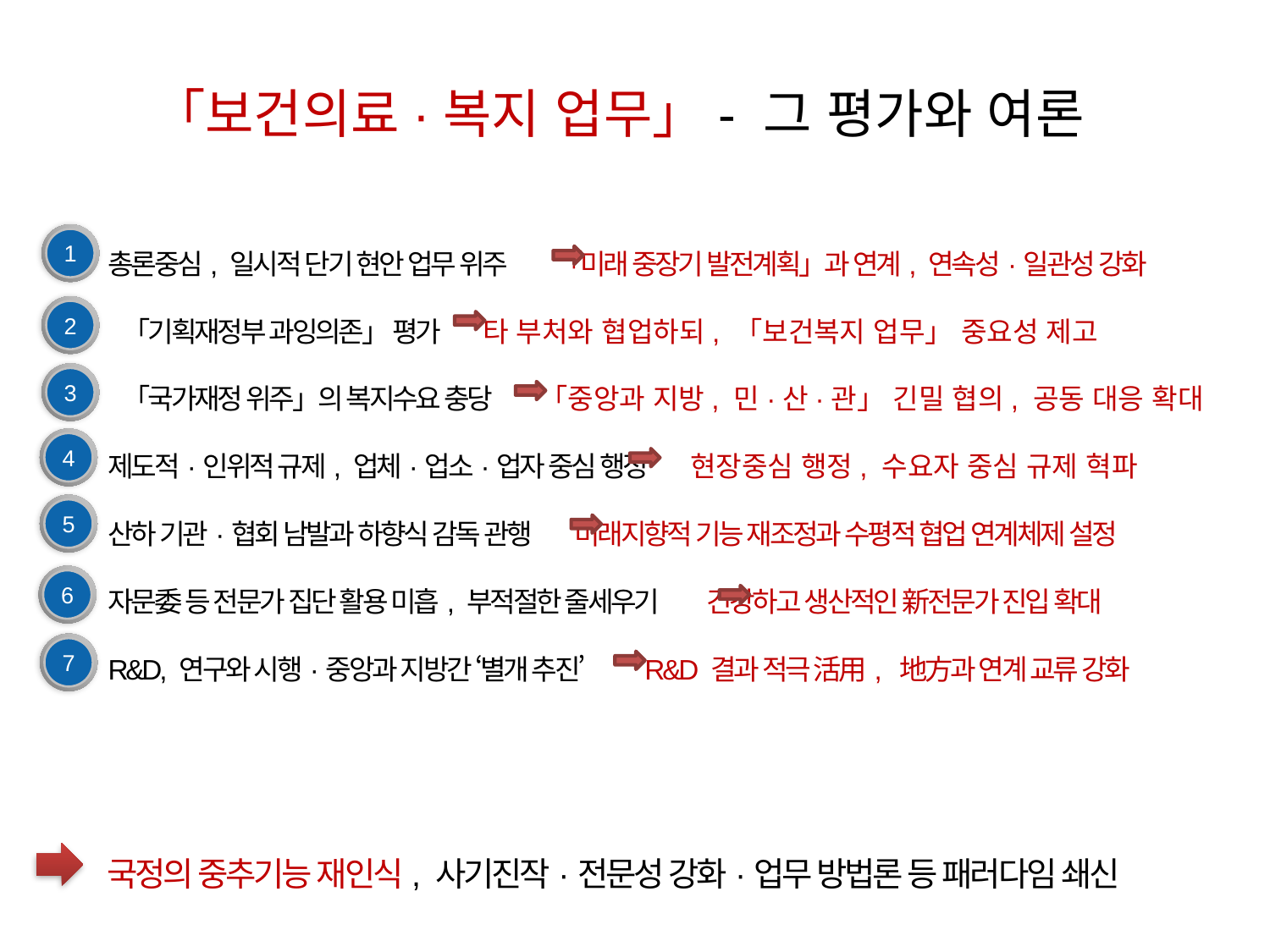

「보건의료·복지 업무」- 그 평가와 여론
총론중심, 일시적 단기 현안 업무 위주         「미래 중장기 발전계획」과 연계, 연속성·일관성 강화
 「기획재정부 과잉의존」 평가        타 부처와 협업하되, 「보건복지 업무」 중요성 제고
 「국가재정 위주」의 복지수요 충당         「중앙과 지방, 민·산·관」 긴밀 협의, 공동 대응 확대
제도적·인위적 규제, 업체·업소·업자 중심 행정        현장중심 행정, 수요자 중심 규제 혁파
산하 기관·협회 남발과 하향식 감독 관행        미래지향적 기능 재조정과 수평적 협업 연계체제 설정
자문委 등 전문가 집단 활용 미흡, 부적절한 줄세우기         건강하고 생산적인 新전문가 진입 확대
R&D, 연구와 시행·중앙과 지방간 ‘별개 추진’          R&D 결과 적극 活用,  地方과 연계 교류 강화

1

2

3

4

5

6

7

국정의 중추기능 재인식, 사기진작·전문성 강화·업무 방법론 등 패러다임 쇄신